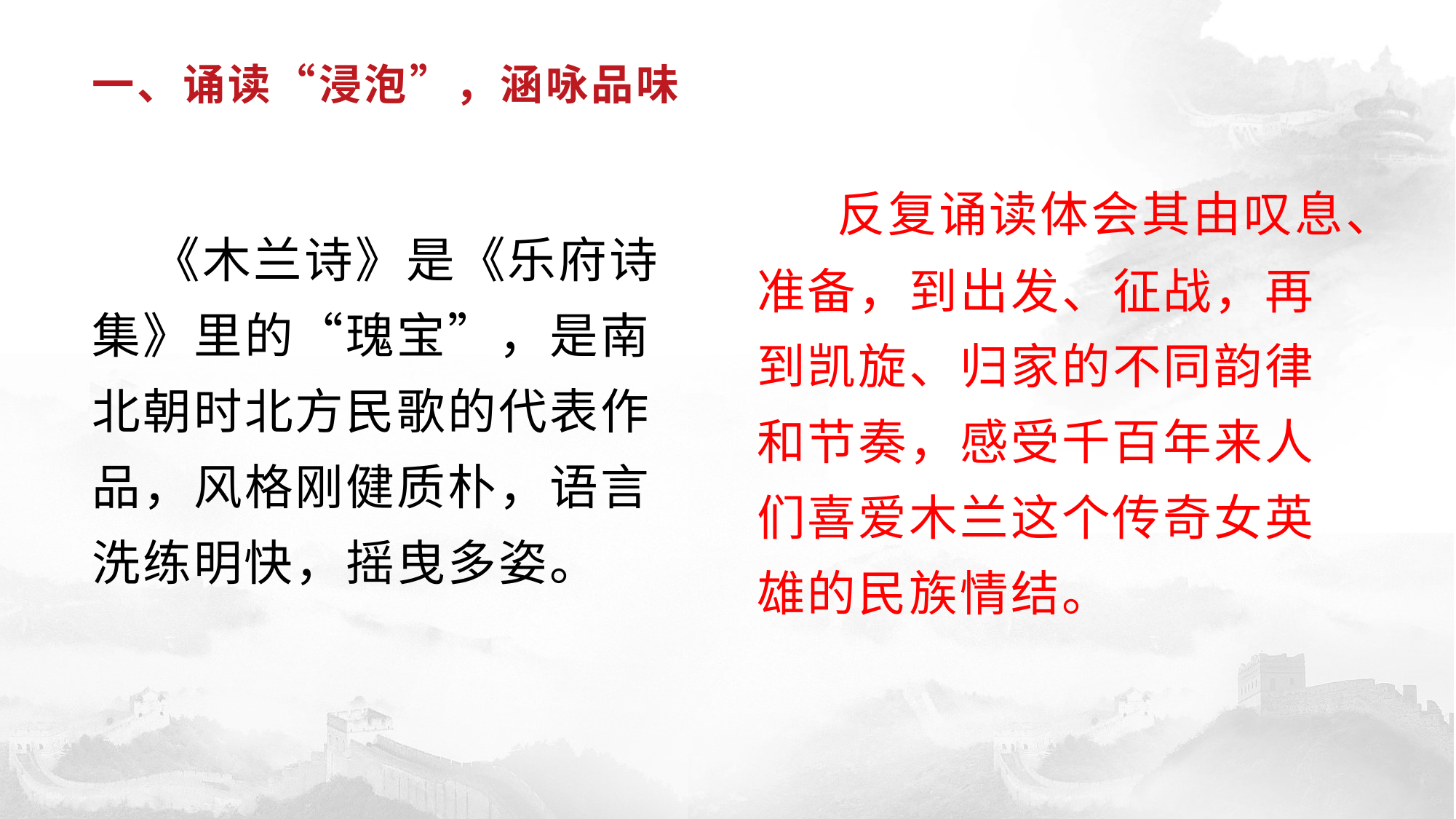

# 一、诵读“浸泡”，涵咏品味

     反复诵读体会其由叹息、准备，到出发、征战，再到凯旋、归家的不同韵律和节奏，感受千百年来人们喜爱木兰这个传奇女英雄的民族情结。
    《木兰诗》是《乐府诗集》里的“瑰宝”，是南北朝时北方民歌的代表作品，风格刚健质朴，语言洗练明快，摇曳多姿。